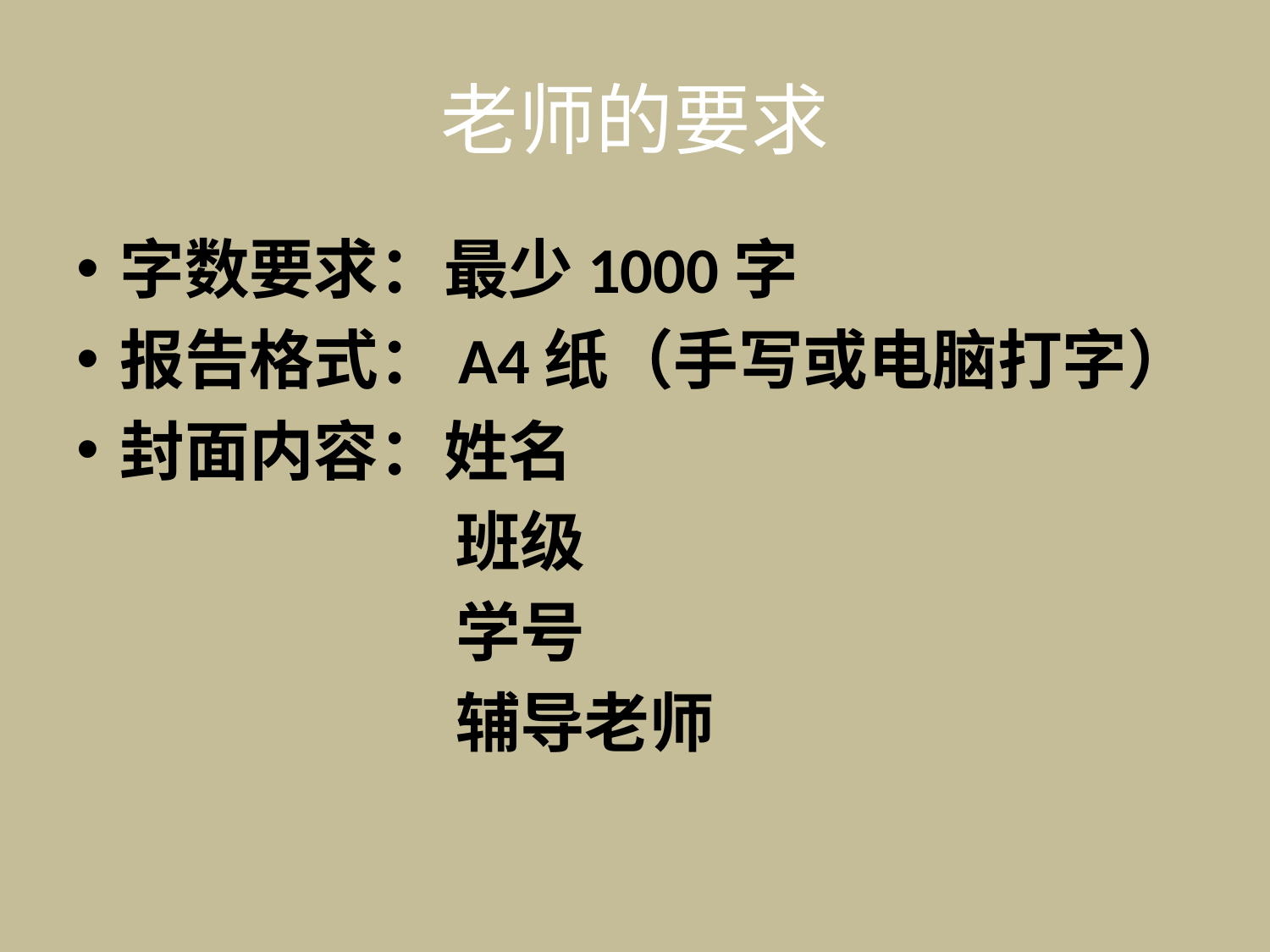

# 老师的要求
字数要求：最少1000字
报告格式：A4纸（手写或电脑打字）
封面内容：姓名
                         班级
                         学号
                         辅导老师